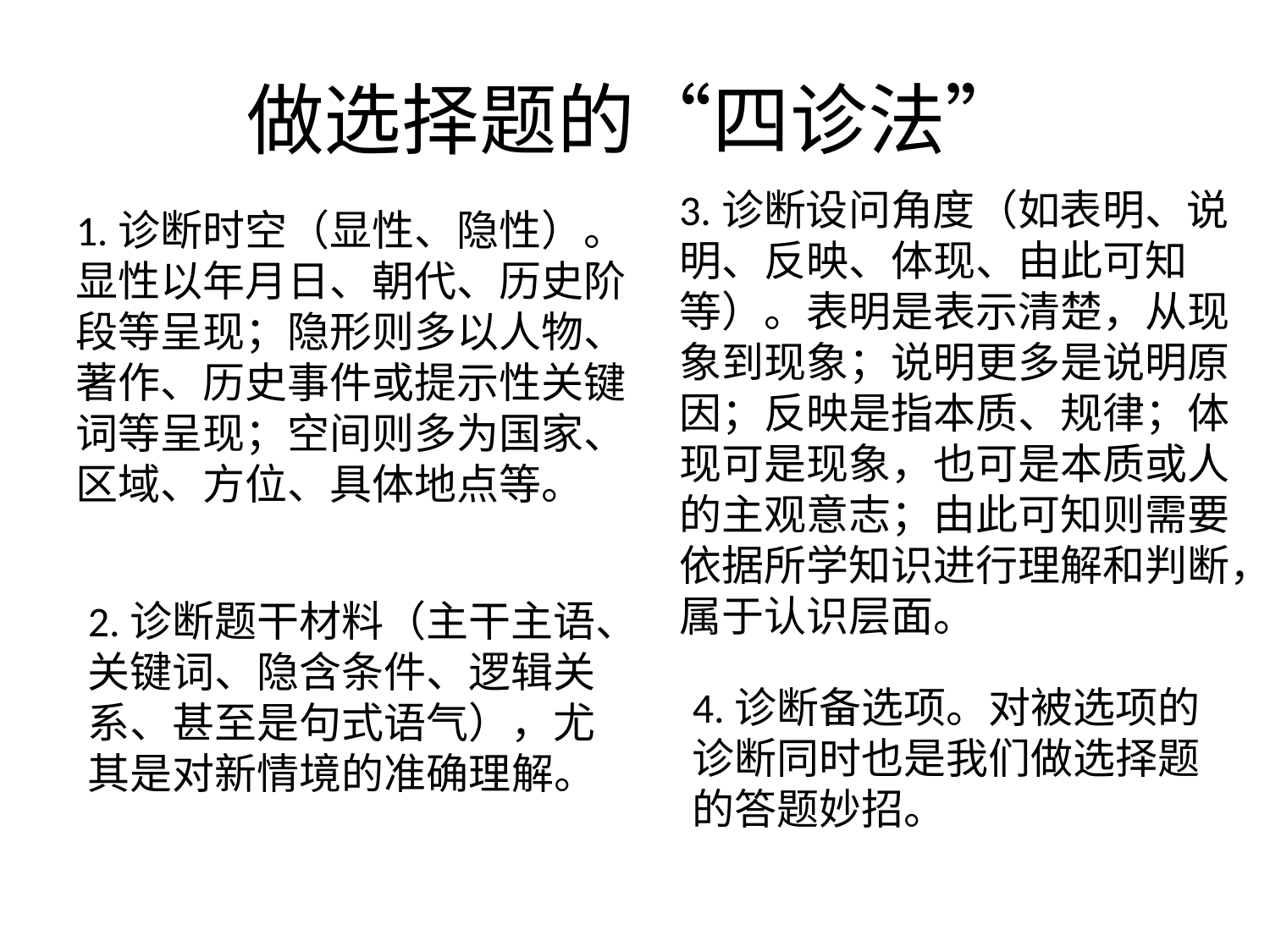

# 做选择题的“四诊法”
3.诊断设问角度（如表明、说明、反映、体现、由此可知等）。表明是表示清楚，从现象到现象；说明更多是说明原因；反映是指本质、规律；体现可是现象，也可是本质或人的主观意志；由此可知则需要依据所学知识进行理解和判断，属于认识层面。
1.诊断时空（显性、隐性）。显性以年月日、朝代、历史阶段等呈现；隐形则多以人物、著作、历史事件或提示性关键词等呈现；空间则多为国家、区域、方位、具体地点等。
2.诊断题干材料（主干主语、关键词、隐含条件、逻辑关系、甚至是句式语气），尤其是对新情境的准确理解。
4.诊断备选项。对被选项的诊断同时也是我们做选择题的答题妙招。